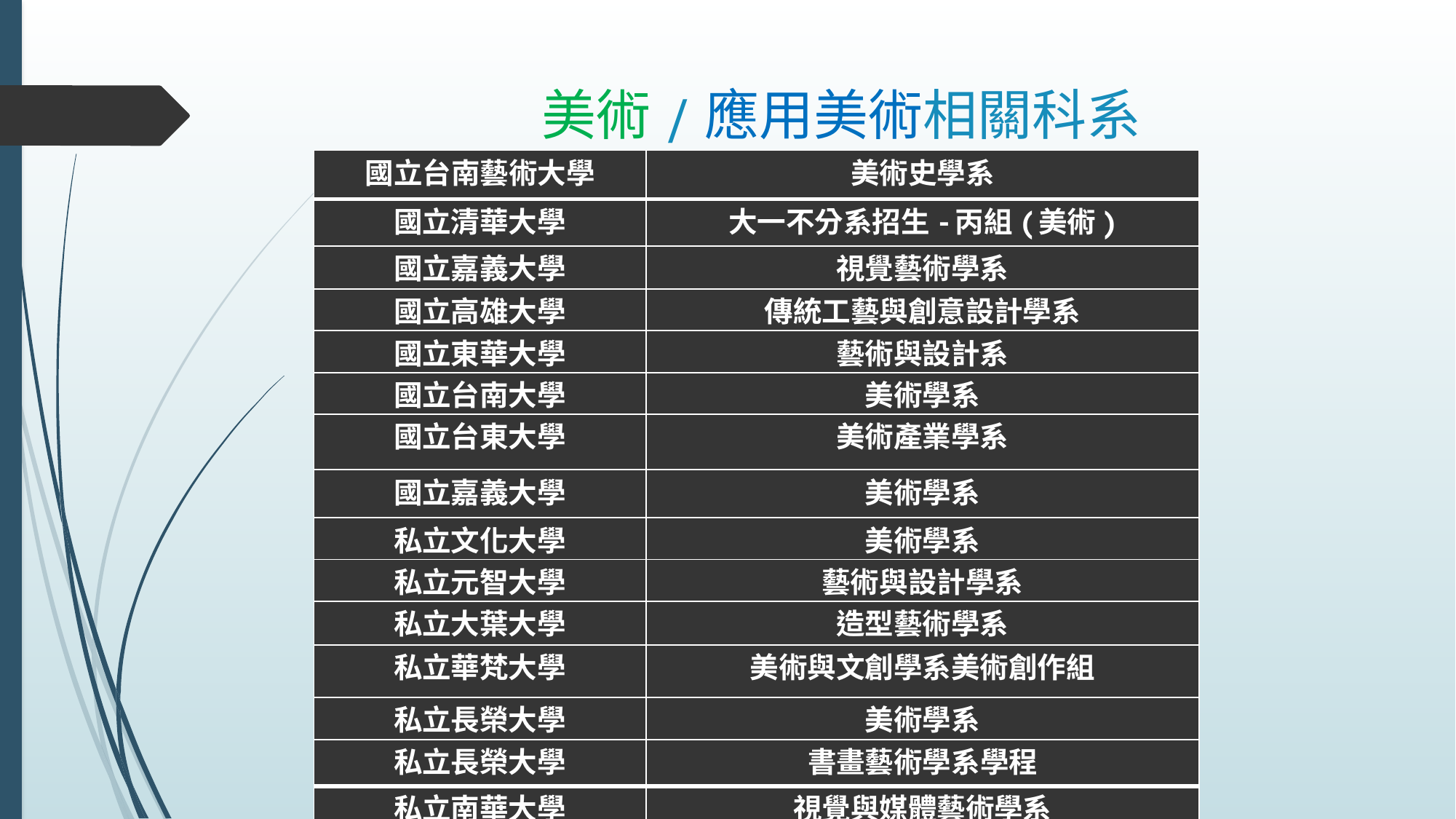

# 美術/應用美術相關科系
| 國立台南藝術大學 | 美術史學系 |
| --- | --- |
| 國立清華大學 | 大一不分系招生-丙組(美術) |
| 國立嘉義大學 | 視覺藝術學系 |
| 國立高雄大學 | 傳統工藝與創意設計學系 |
| 國立東華大學 | 藝術與設計系 |
| 國立台南大學 | 美術學系 |
| 國立台東大學 | 美術產業學系 |
| 國立嘉義大學 | 美術學系 |
| 私立文化大學 | 美術學系 |
| 私立元智大學 | 藝術與設計學系 |
| 私立大葉大學 | 造型藝術學系 |
| 私立華梵大學 | 美術與文創學系美術創作組 |
| 私立長榮大學 | 美術學系 |
| 私立長榮大學 | 書畫藝術學系學程 |
| 私立南華大學 | 視覺與媒體藝術學系 |